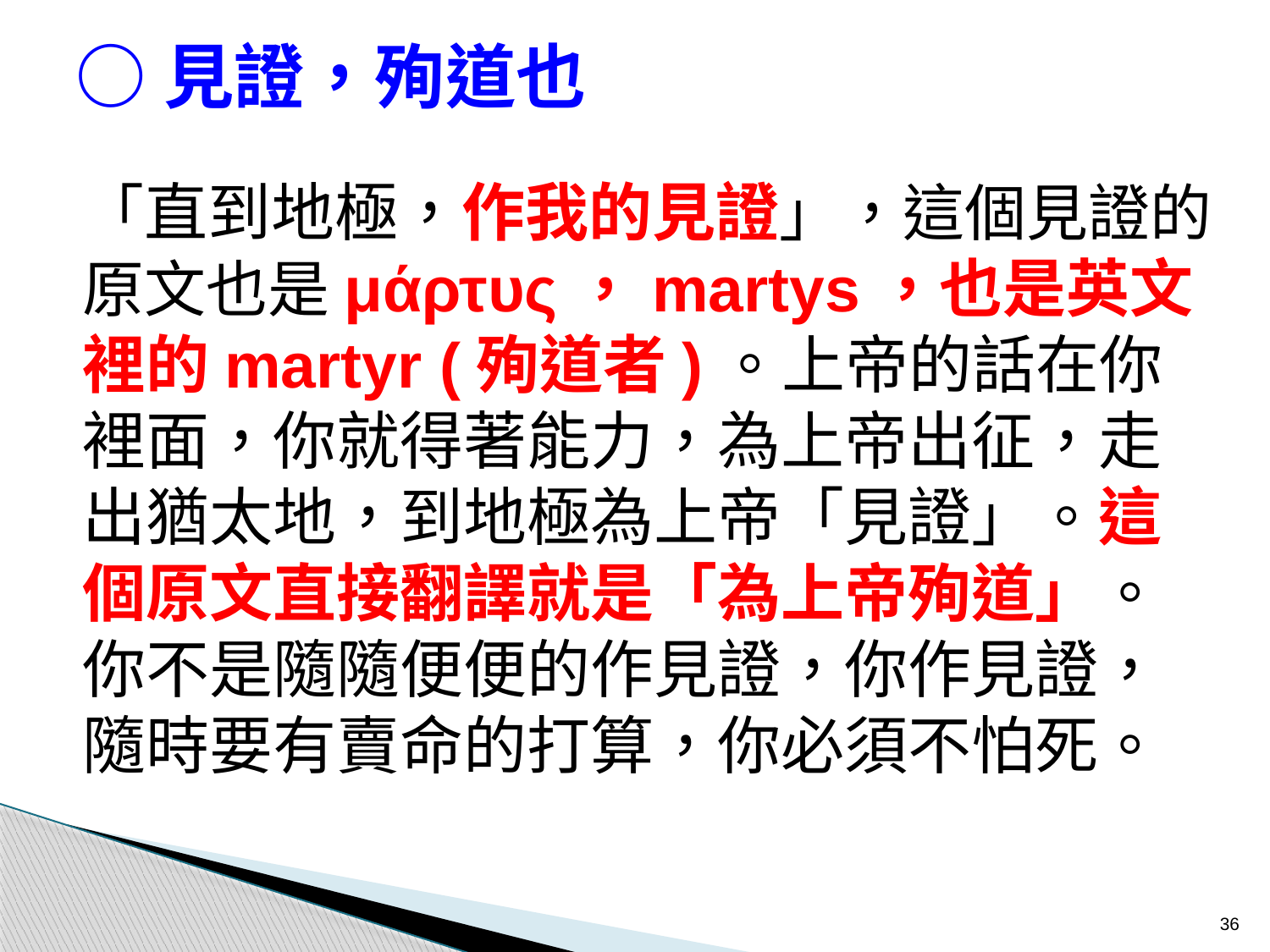

○見證，殉道也
「直到地極，作我的見證」，這個見證的原文也是μάρτυς，martys，也是英文裡的martyr (殉道者)。上帝的話在你裡面，你就得著能力，為上帝出征，走出猶太地，到地極為上帝「見證」。這個原文直接翻譯就是「為上帝殉道」。你不是隨隨便便的作見證，你作見證，隨時要有賣命的打算，你必須不怕死。
36